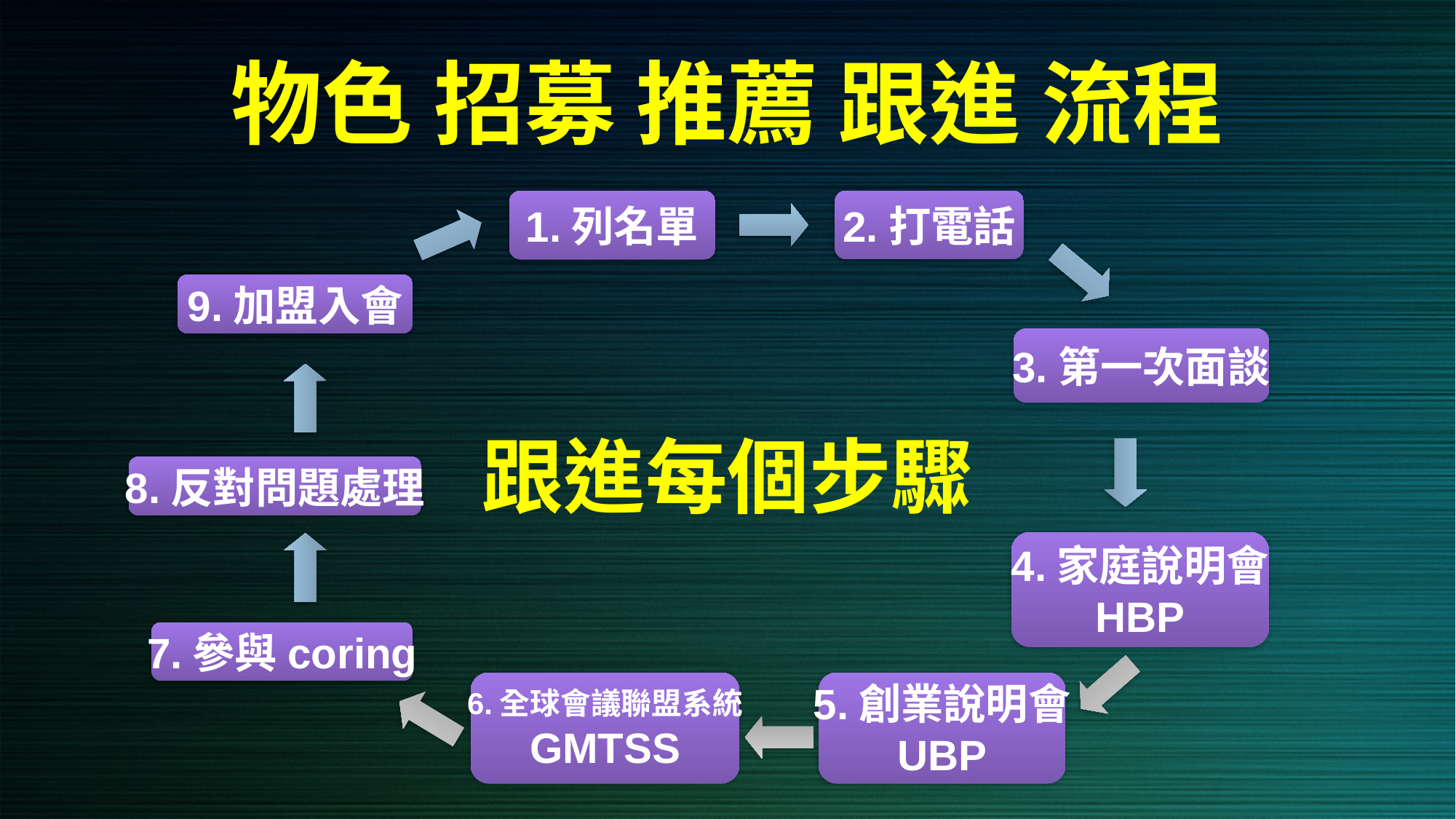

物色 招募 推薦 跟進 流程
2.打電話
1.列名單

9.加盟入會
3.第一次面談

跟進每個步驟

8.反對問題處理
4.家庭說明會
HBP

7.參與coring

6.全球會議聯盟系統
GMTSS
5.創業說明會
UBP